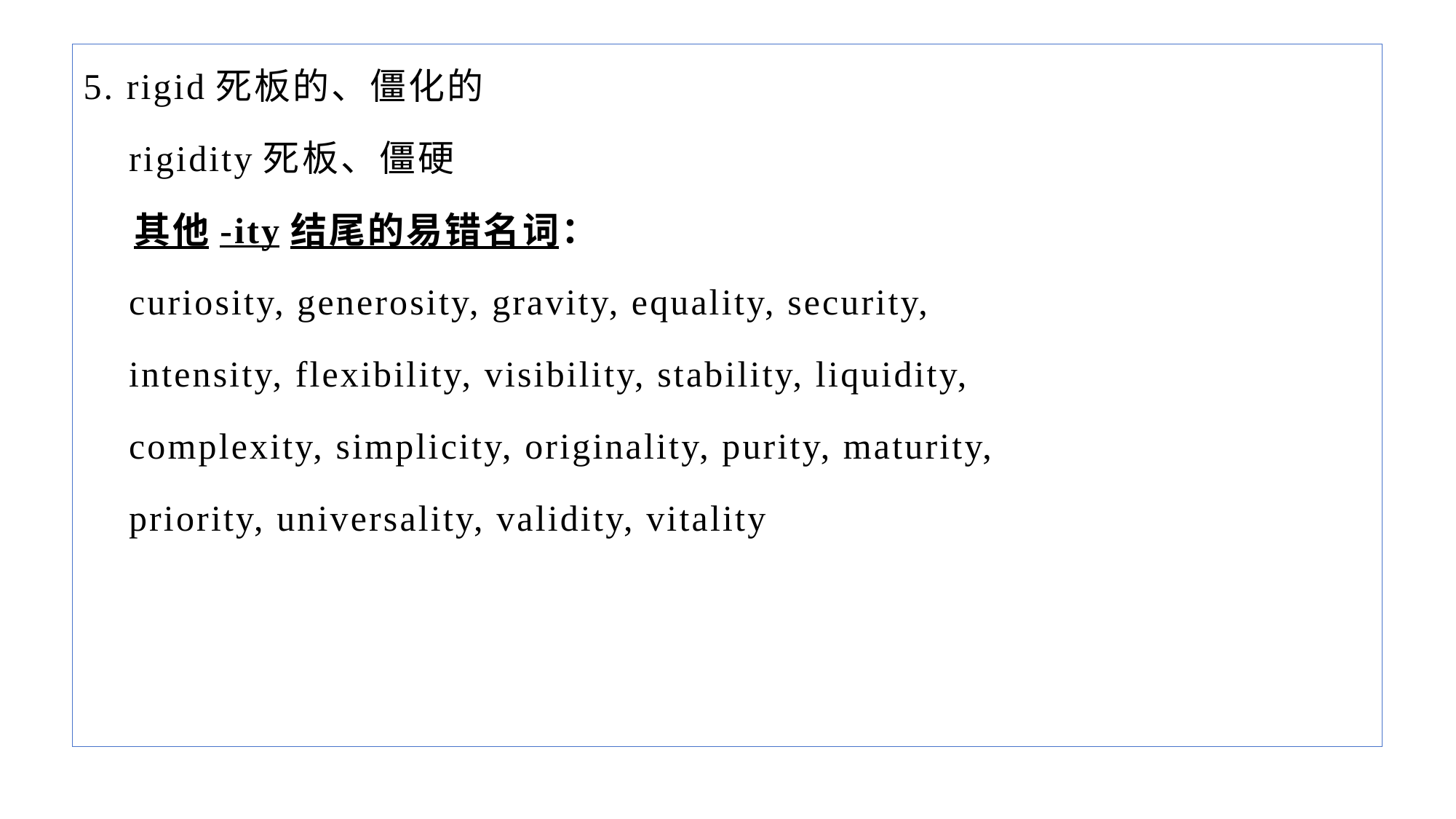

5. rigid死板的、僵化的
    rigidity死板、僵硬
    其他-ity结尾的易错名词：
    curiosity, generosity, gravity, equality, security,
    intensity, flexibility, visibility, stability, liquidity,
    complexity, simplicity, originality, purity, maturity,
    priority, universality, validity, vitality